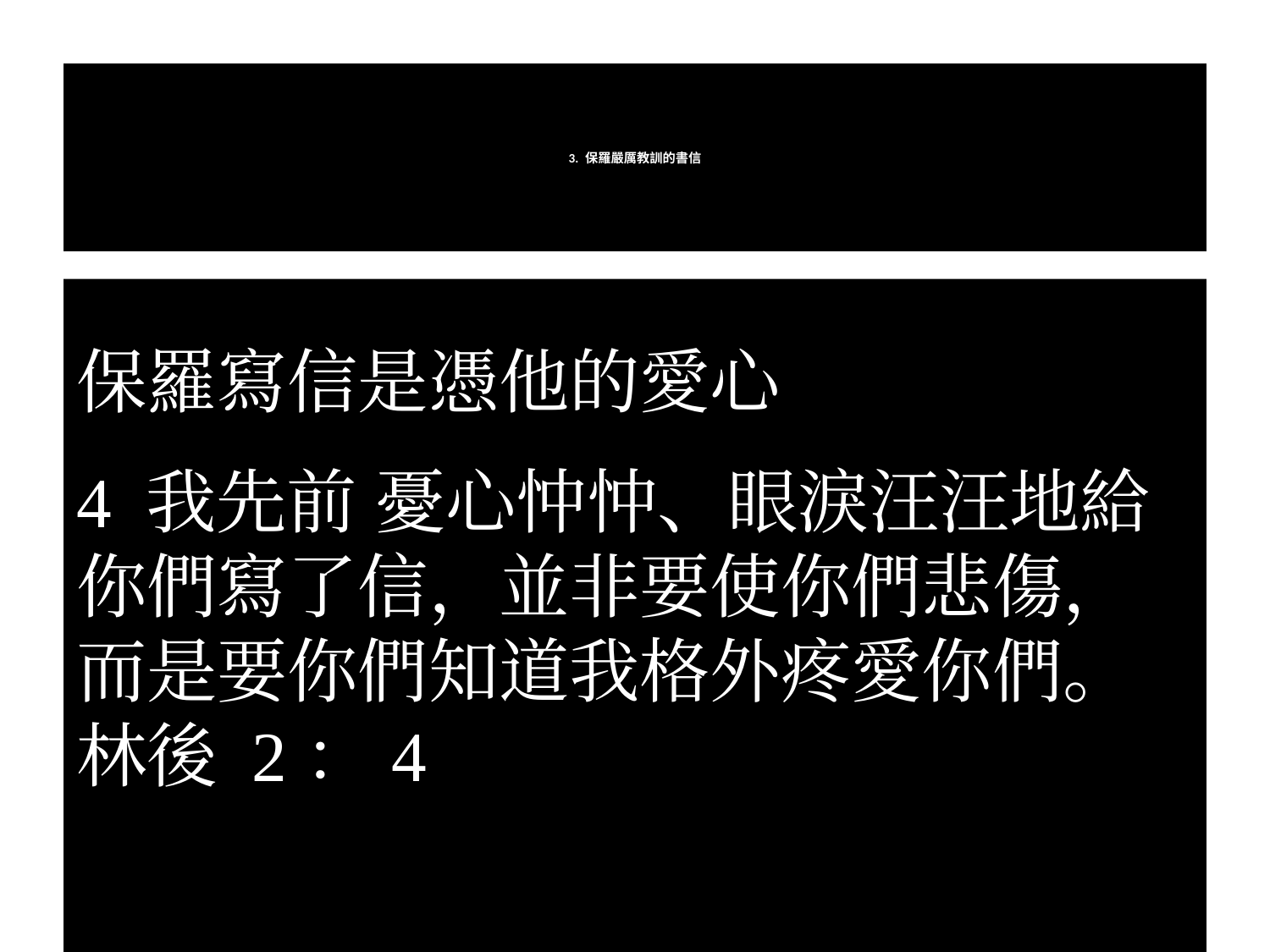

# 3.  保羅嚴厲教訓的書信
保羅的愛心
保羅寫信是憑他的愛心
4 我先前 憂心忡忡、眼淚汪汪地給你們寫了信，並非要使你們悲傷，而是要你們知道我格外疼愛你們。林後 2：4